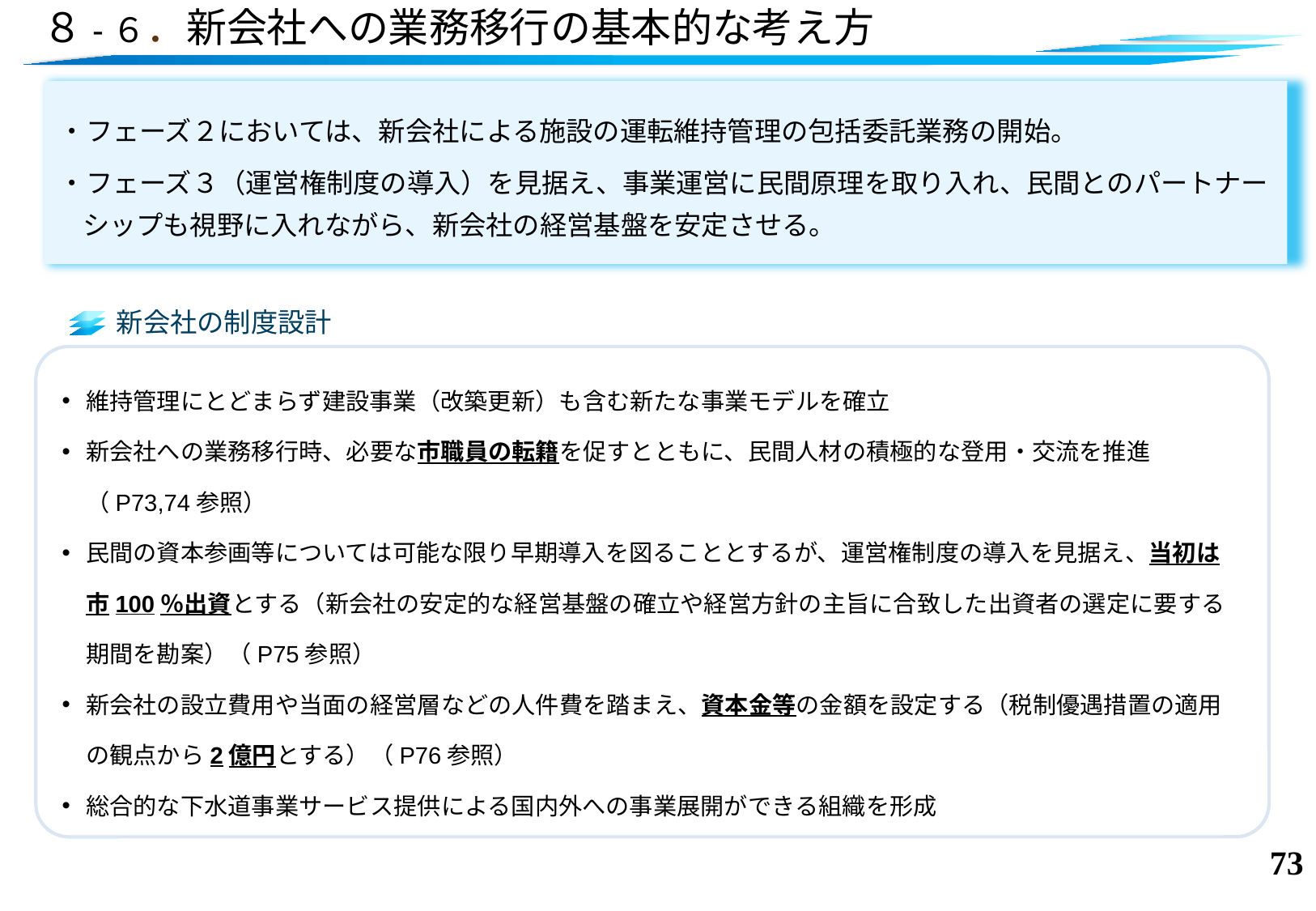

# ８-６．新会社への業務移行の基本的な考え方
・フェーズ２においては、新会社による施設の運転維持管理の包括委託業務の開始。
・フェーズ３（運営権制度の導入）を見据え、事業運営に民間原理を取り入れ、民間とのパートナーシップも視野に入れながら、新会社の経営基盤を安定させる。
新会社の制度設計

維持管理にとどまらず建設事業（改築更新）も含む新たな事業モデルを確立
新会社への業務移行時、必要な市職員の転籍を促すとともに、民間人材の積極的な登用・交流を推進（P73,74参照）
民間の資本参画等については可能な限り早期導入を図ることとするが、運営権制度の導入を見据え、当初は市100％出資とする（新会社の安定的な経営基盤の確立や経営方針の主旨に合致した出資者の選定に要する期間を勘案）（P75参照）
新会社の設立費用や当面の経営層などの人件費を踏まえ、資本金等の金額を設定する（税制優遇措置の適用の観点から2億円とする）（P76参照）
総合的な下水道事業サービス提供による国内外への事業展開ができる組織を形成

73